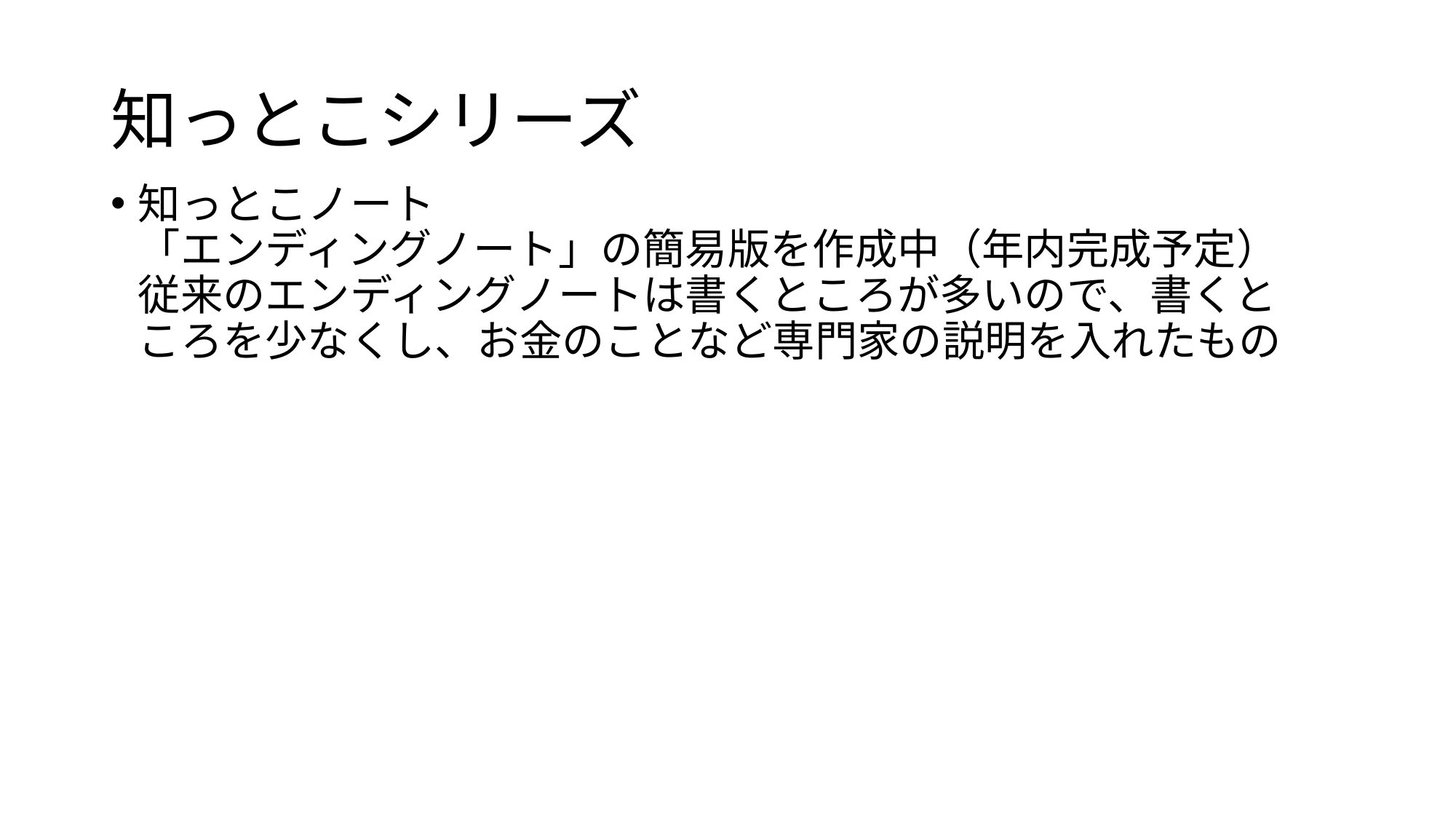

# 知っとこシリーズ
知っとこノート
「エンディングノート」の簡易版を作成中（年内完成予定）
従来のエンディングノートは書くところが多いので、書くところを少なくし、お金のことなど専門家の説明を入れたもの